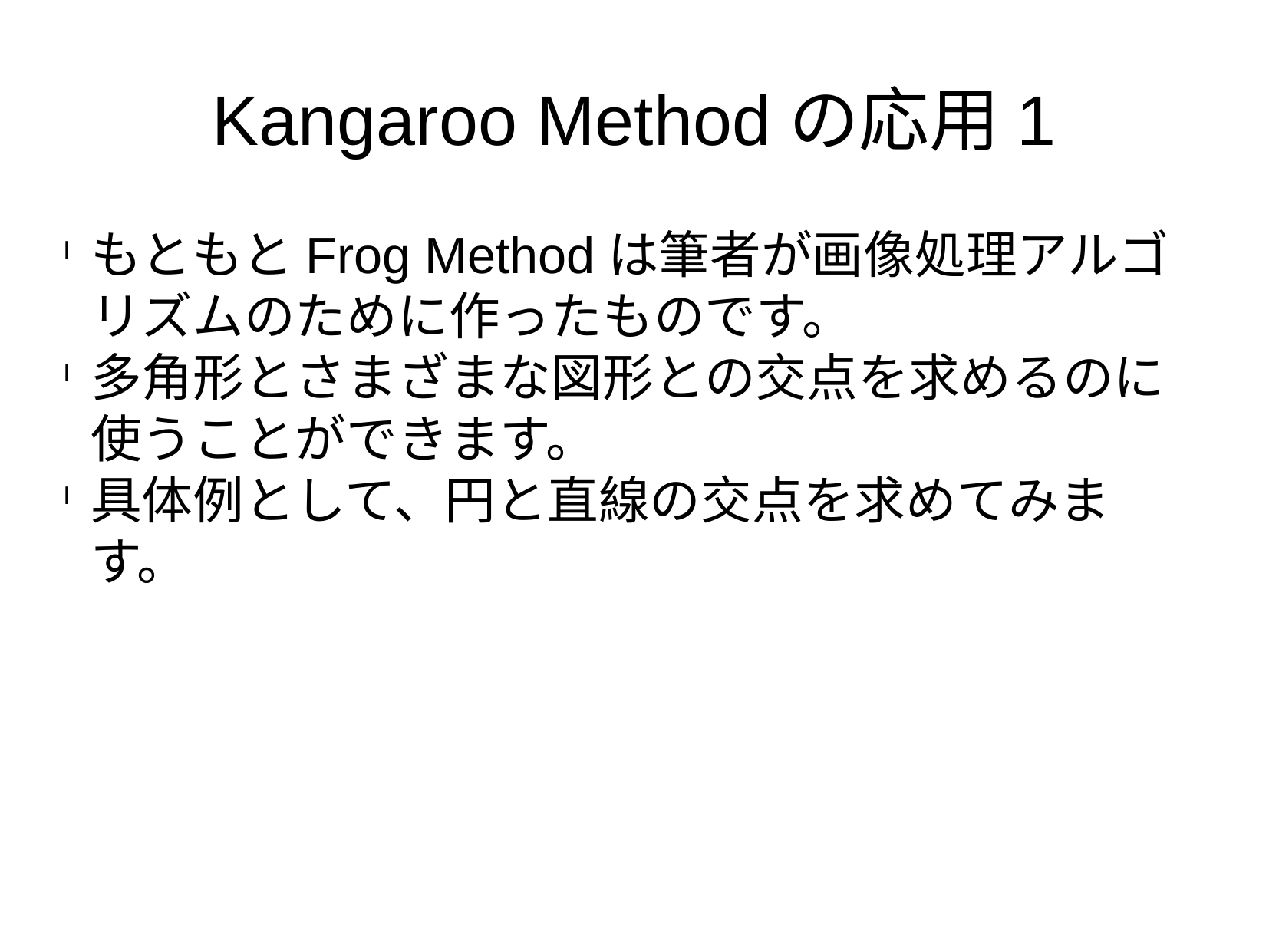

Kangaroo Methodの応用1
もともとFrog Methodは筆者が画像処理アルゴリズムのために作ったものです。
多角形とさまざまな図形との交点を求めるのに使うことができます。
具体例として、円と直線の交点を求めてみます。